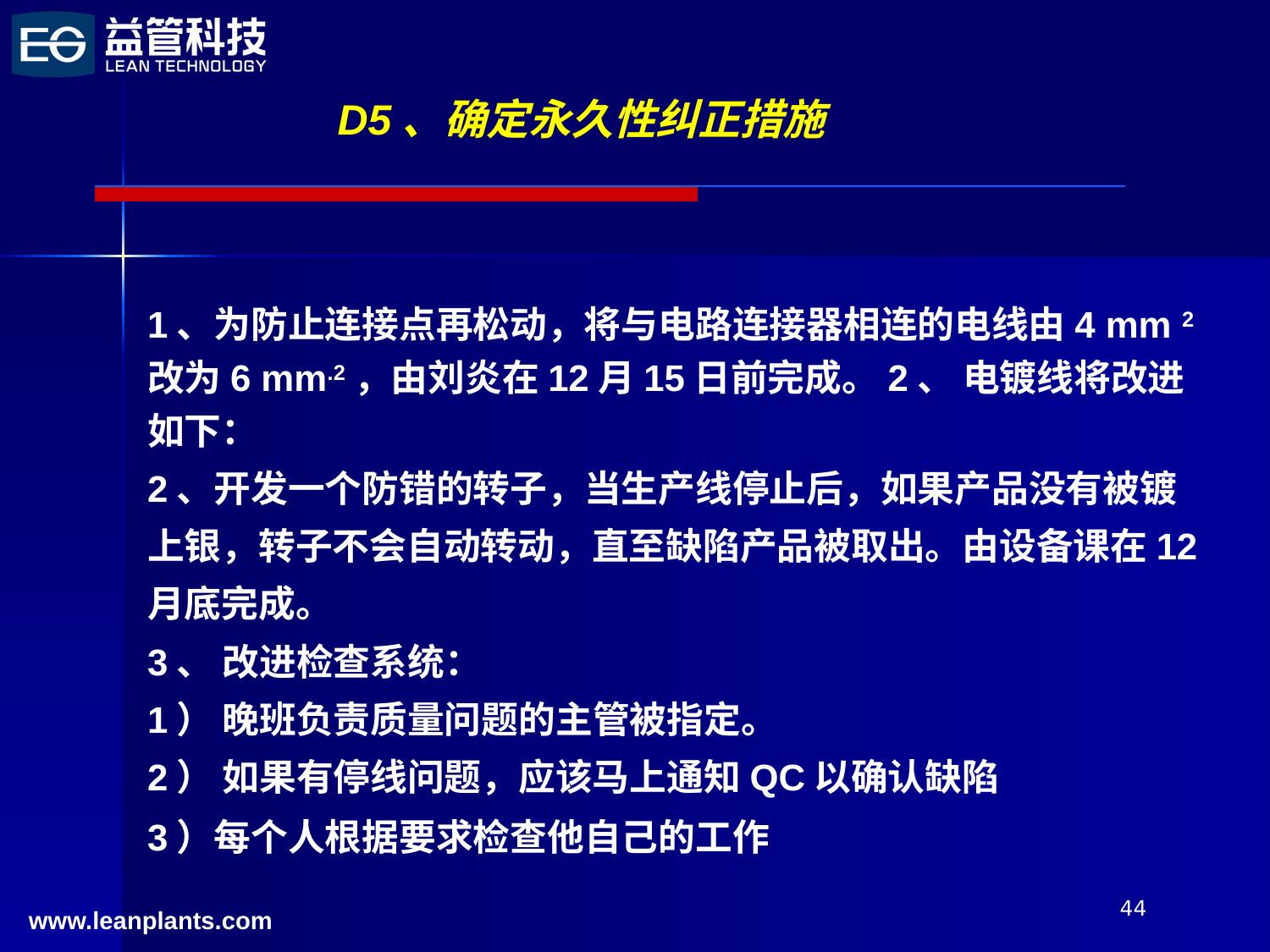

D5、确定永久性纠正措施
1、为防止连接点再松动，将与电路连接器相连的电线由4 mm 2改为6 mm.2，由刘炎在12月15日前完成。2、 电镀线将改进如下：
2、开发一个防错的转子，当生产线停止后，如果产品没有被镀上银，转子不会自动转动，直至缺陷产品被取出。由设备课在12月底完成。
3、 改进检查系统：
1） 晚班负责质量问题的主管被指定。
2） 如果有停线问题，应该马上通知QC以确认缺陷
3）每个人根据要求检查他自己的工作

44